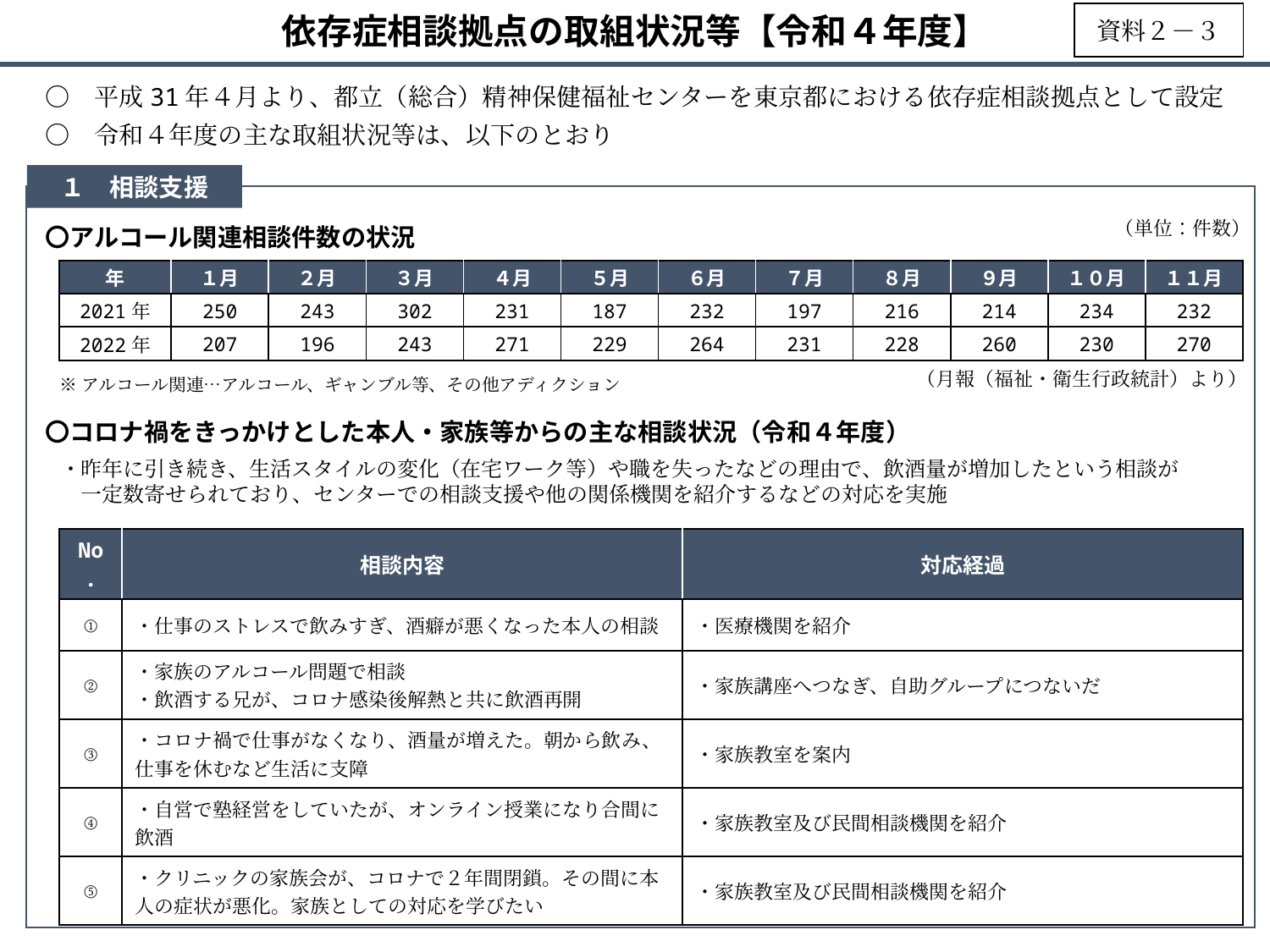

依存症相談拠点の取組状況等【令和４年度】
資料２－３
〇　平成31年４月より、都立（総合）精神保健福祉センターを東京都における依存症相談拠点として設定

〇　令和４年度の主な取組状況等は、以下のとおり
１　相談支援

（単位：件数）
〇アルコール関連相談件数の状況
| 年 | １月 | ２月 | ３月 | ４月 | ５月 | ６月 | ７月 | ８月 | ９月 | １０月 | １１月 |
| --- | --- | --- | --- | --- | --- | --- | --- | --- | --- | --- | --- |
| 2021年 | 250 | 243 | 302 | 231 | 187 | 232 | 197 | 216 | 214 | 234 | 232 |
| 2022年 | 207 | 196 | 243 | 271 | 229 | 264 | 231 | 228 | 260 | 230 | 270 |
（月報（福祉・衛生行政統計）より）
※アルコール関連…アルコール、ギャンブル等、その他アディクション
〇コロナ禍をきっかけとした本人・家族等からの主な相談状況（令和４年度）
・昨年に引き続き、生活スタイルの変化（在宅ワーク等）や職を失ったなどの理由で、飲酒量が増加したという相談が
　一定数寄せられており、センターでの相談支援や他の関係機関を紹介するなどの対応を実施
| No. | 相談内容 | 対応経過 |
| --- | --- | --- |
| ① | ・仕事のストレスで飲みすぎ、酒癖が悪くなった本人の相談 | ・医療機関を紹介 |
| ② | ・家族のアルコール問題で相談 ・飲酒する兄が、コロナ感染後解熱と共に飲酒再開 | ・家族講座へつなぎ、自助グループにつないだ |
| ③ | ・コロナ禍で仕事がなくなり、酒量が増えた。朝から飲み、仕事を休むなど生活に支障 | ・家族教室を案内 |
| ④ | ・自営で塾経営をしていたが、オンライン授業になり合間に飲酒 | ・家族教室及び民間相談機関を紹介 |
| ⑤ | ・クリニックの家族会が、コロナで２年間閉鎖。その間に本人の症状が悪化。家族としての対応を学びたい | ・家族教室及び民間相談機関を紹介 |